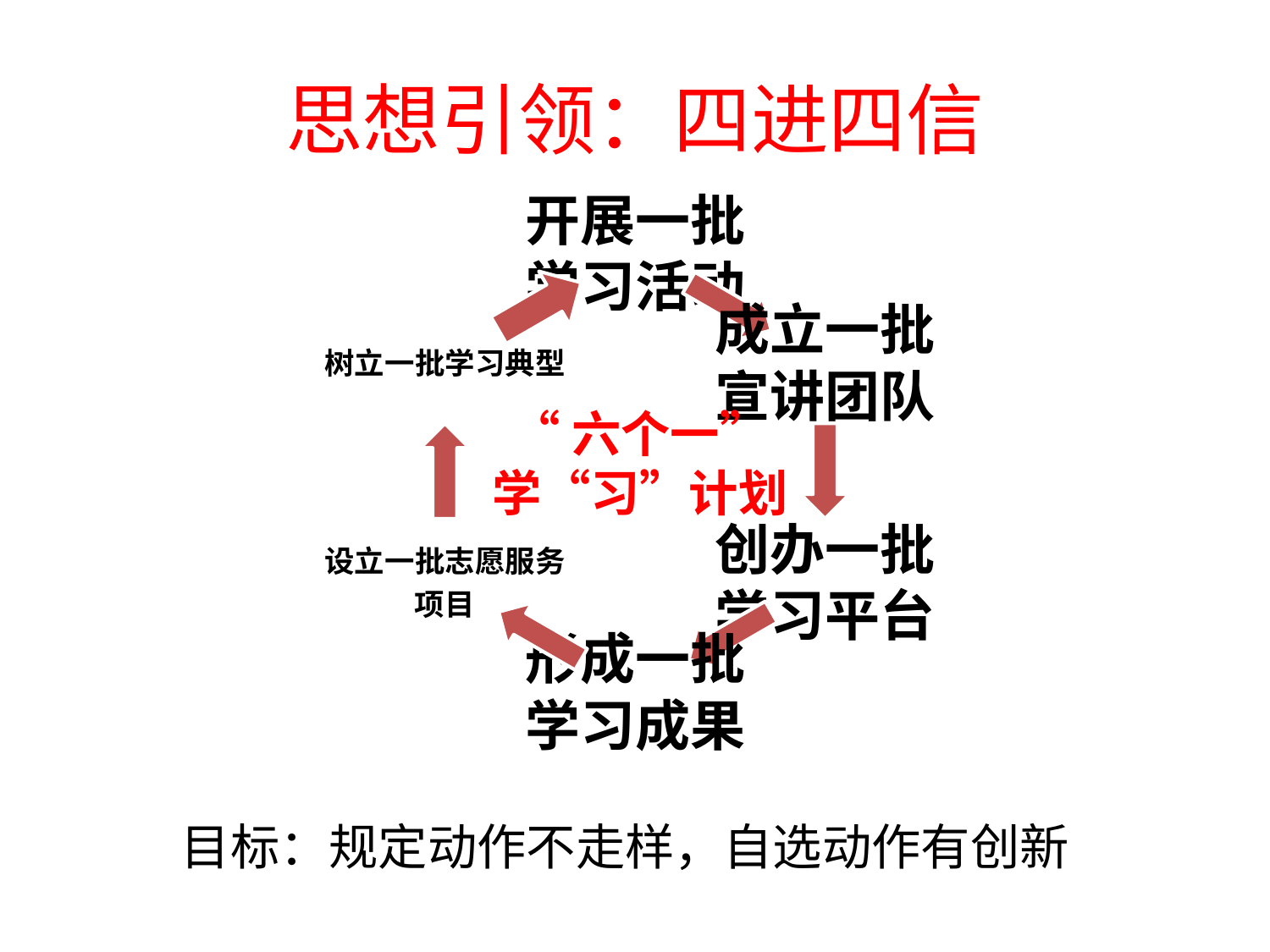

# 思想引领：四进四信
开展一批学习活动
创办一批学习平台
形成一批学习成果
设立一批志愿服务项目
树立一批学习典型
“六个一”学“习”计划
目标：规定动作不走样，自选动作有创新